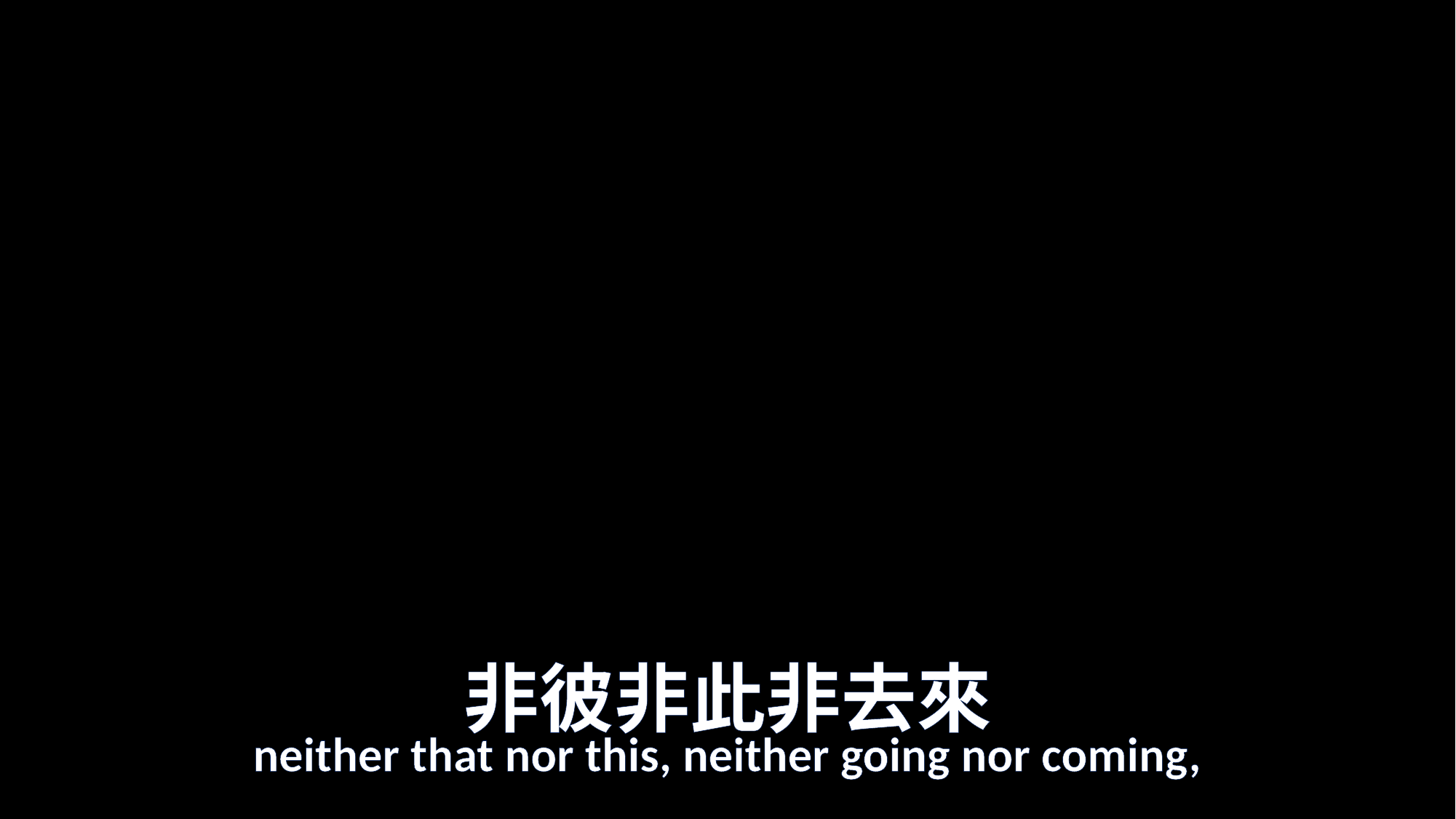

# 非彼非此非去來
neither that nor this, neither going nor coming,